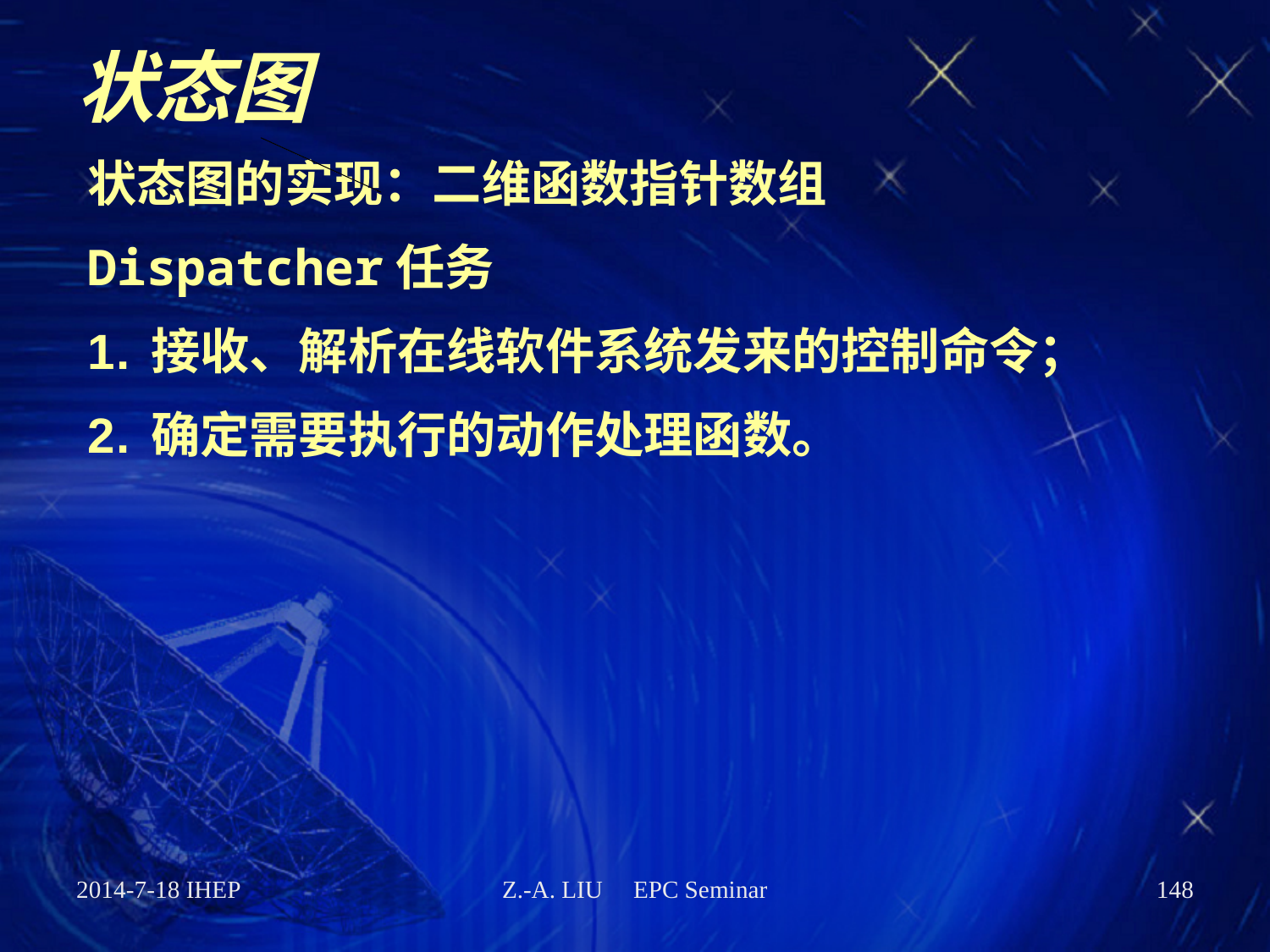

# 状态图

状态图的实现：二维函数指针数组
Dispatcher任务
接收、解析在线软件系统发来的控制命令；
确定需要执行的动作处理函数。

2014-7-18 IHEP
Z.-A. LIU     EPC Seminar
148